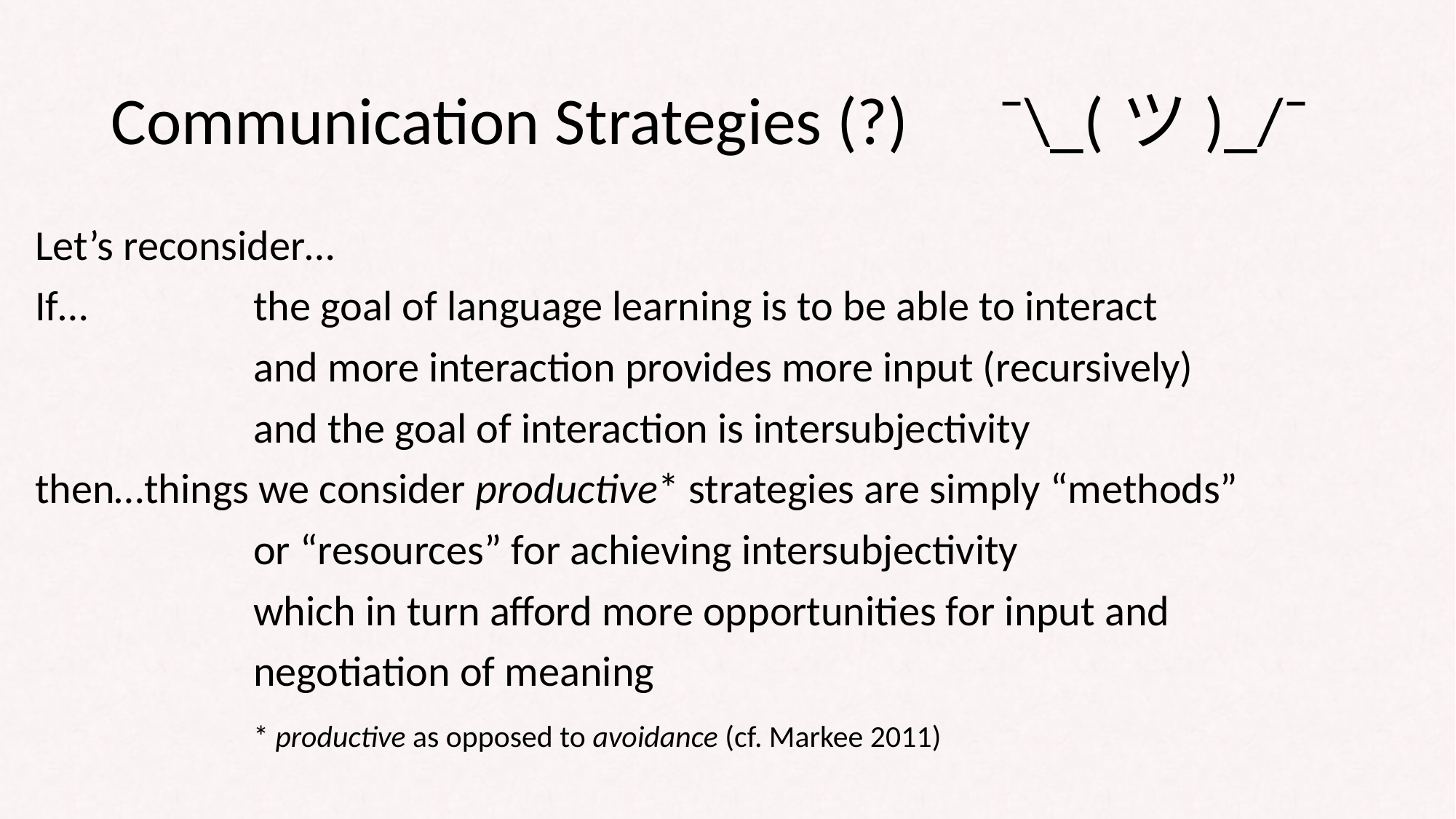

# Communication Strategies (?)      ¯\_(ツ)_/¯
Let’s reconsider…
If…		the goal of language learning is to be able to interact
		and more interaction provides more input (recursively)
		and the goal of interaction is intersubjectivity
then…	things we consider productive* strategies are simply “methods”
	 	or “resources” for achieving intersubjectivity
		which in turn afford more opportunities for input and
		negotiation of meaning
		* productive as opposed to avoidance (cf. Markee 2011)